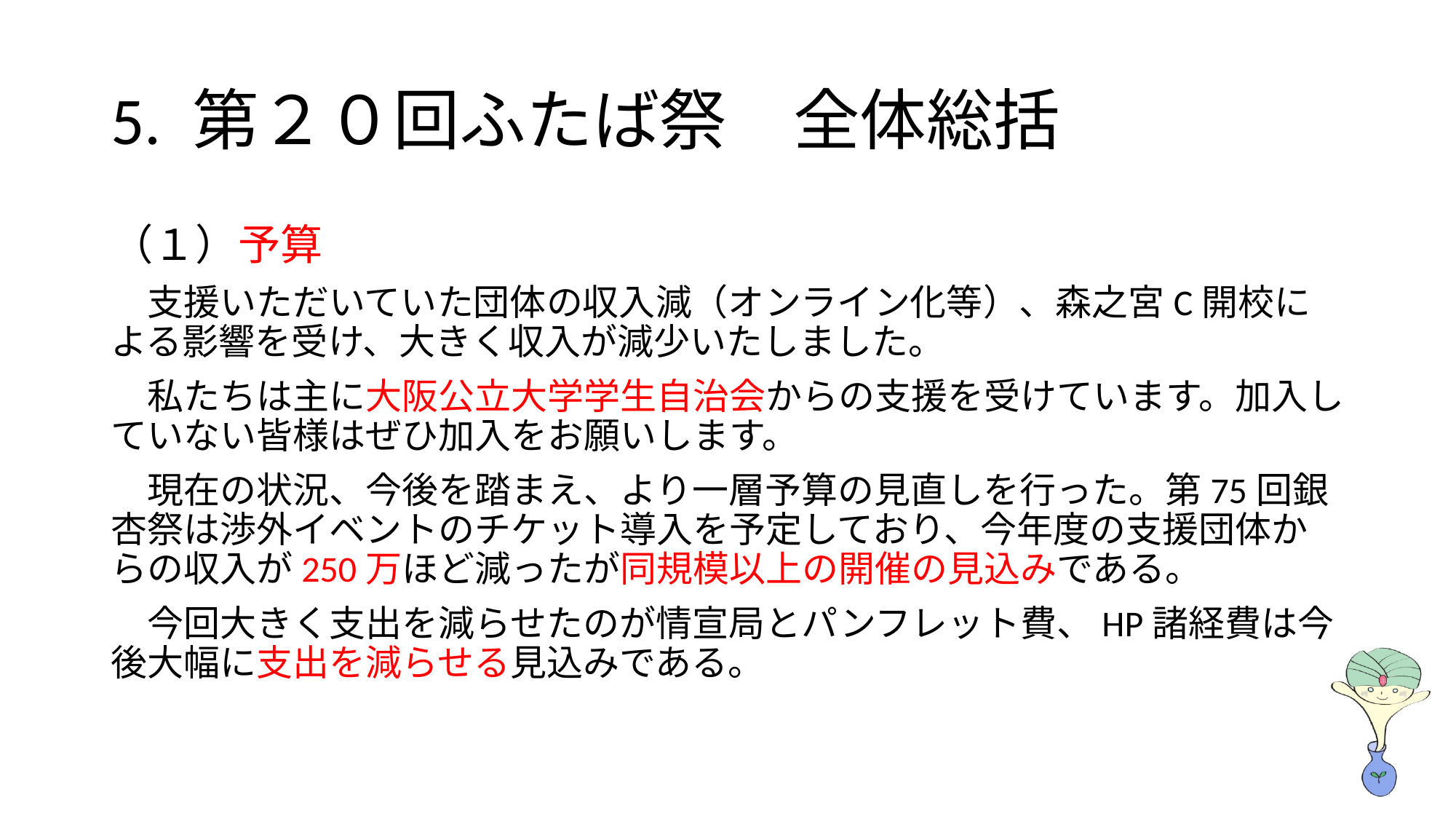

# 5. 第２０回ふたば祭　全体総括
（１）予算
　支援いただいていた団体の収入減（オンライン化等）、森之宮C開校による影響を受け、大きく収入が減少いたしました。
　私たちは主に大阪公立大学学生自治会からの支援を受けています。加入していない皆様はぜひ加入をお願いします。
　現在の状況、今後を踏まえ、より一層予算の見直しを行った。第75回銀杏祭は渉外イベントのチケット導入を予定しており、今年度の支援団体からの収入が250万ほど減ったが同規模以上の開催の見込みである。
　今回大きく支出を減らせたのが情宣局とパンフレット費、HP諸経費は今後大幅に支出を減らせる見込みである。